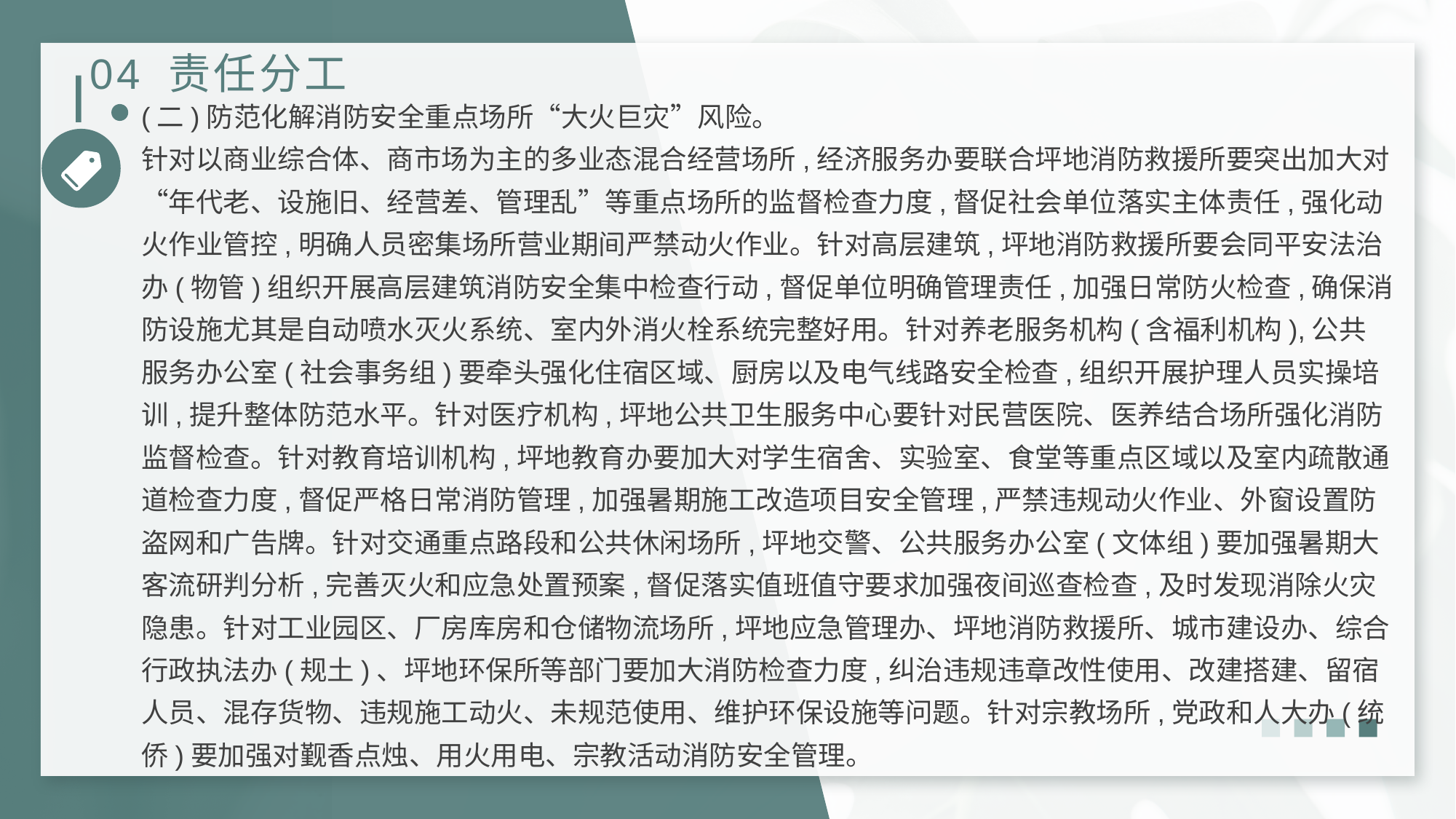

# 04 责任分工
(二)防范化解消防安全重点场所“大火巨灾”风险。
针对以商业综合体、商市场为主的多业态混合经营场所,经济服务办要联合坪地消防救援所要突出加大对“年代老、设施旧、经营差、管理乱”等重点场所的监督检查力度,督促社会单位落实主体责任,强化动火作业管控,明确人员密集场所营业期间严禁动火作业。针对高层建筑,坪地消防救援所要会同平安法治办(物管)组织开展高层建筑消防安全集中检查行动,督促单位明确管理责任,加强日常防火检查,确保消防设施尤其是自动喷水灭火系统、室内外消火栓系统完整好用。针对养老服务机构(含福利机构),公共服务办公室(社会事务组)要牵头强化住宿区域、厨房以及电气线路安全检查,组织开展护理人员实操培训,提升整体防范水平。针对医疗机构,坪地公共卫生服务中心要针对民营医院、医养结合场所强化消防监督检查。针对教育培训机构,坪地教育办要加大对学生宿舍、实验室、食堂等重点区域以及室内疏散通道检查力度,督促严格日常消防管理,加强暑期施工改造项目安全管理,严禁违规动火作业、外窗设置防盗网和广告牌。针对交通重点路段和公共休闲场所,坪地交警、公共服务办公室(文体组)要加强暑期大客流研判分析,完善灭火和应急处置预案,督促落实值班值守要求加强夜间巡查检查,及时发现消除火灾隐患。针对工业园区、厂房库房和仓储物流场所,坪地应急管理办、坪地消防救援所、城市建设办、综合行政执法办(规土)、坪地环保所等部门要加大消防检查力度,纠治违规违章改性使用、改建搭建、留宿人员、混存货物、违规施工动火、未规范使用、维护环保设施等问题。针对宗教场所,党政和人大办(统侨)要加强对觐香点烛、用火用电、宗教活动消防安全管理。